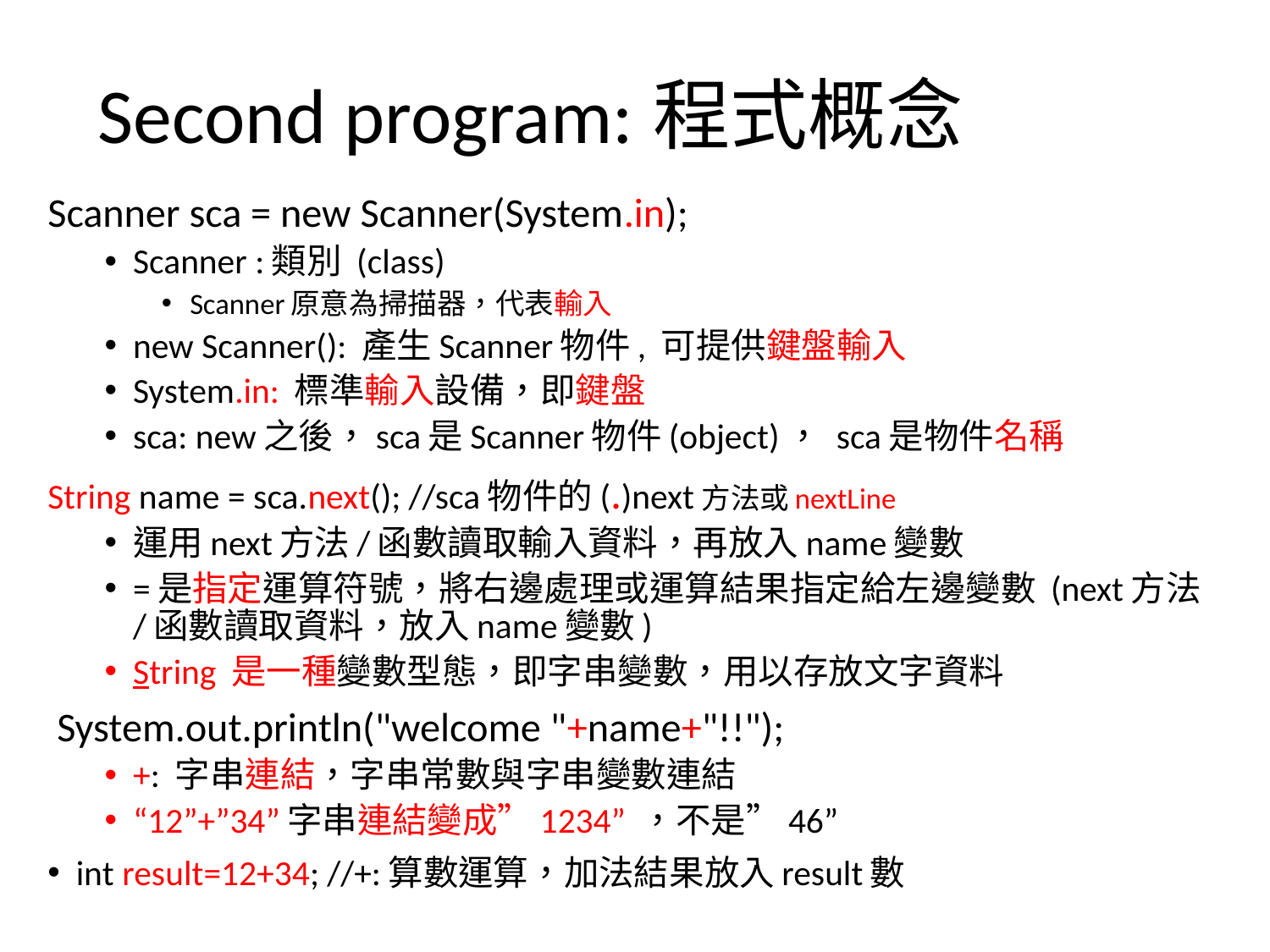

# Second program:程式概念
Scanner sca = new Scanner(System.in);
Scanner :類別 (class)
Scanner原意為掃描器，代表輸入
new Scanner(): 產生Scanner物件, 可提供鍵盤輸入
System.in: 標準輸入設備，即鍵盤
sca: new之後，sca是Scanner物件(object)， sca是物件名稱
String name = sca.next(); //sca物件的(.)next方法或nextLine
運用next方法/函數讀取輸入資料，再放入name變數
=是指定運算符號，將右邊處理或運算結果指定給左邊變數 (next方法/函數讀取資料，放入name變數)
String 是一種變數型態，即字串變數，用以存放文字資料
 System.out.println("welcome "+name+"!!");
+: 字串連結，字串常數與字串變數連結
“12”+”34”字串連結變成”1234” ，不是”46”
int result=12+34; //+:算數運算，加法結果放入result數